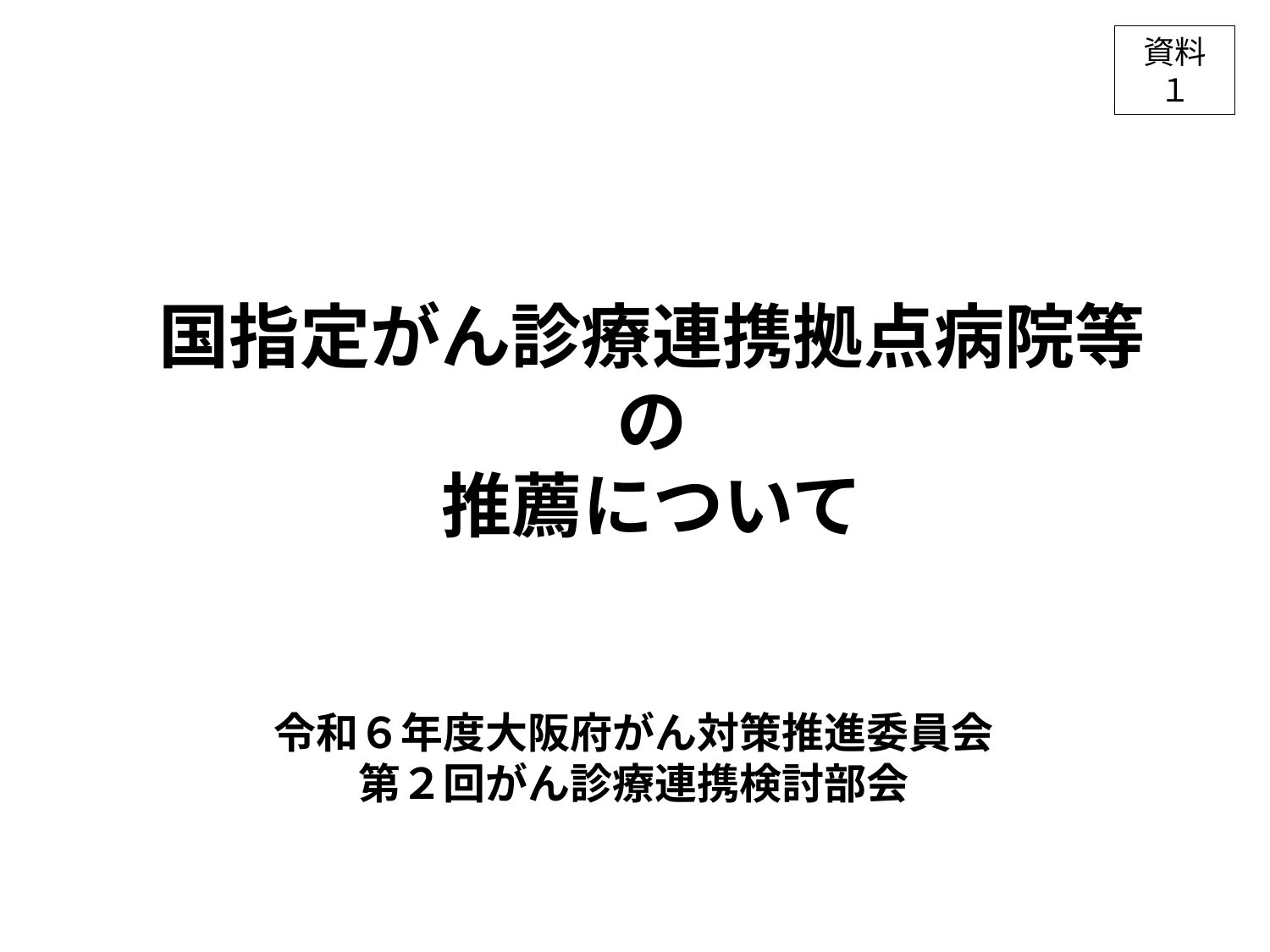

資料１
国指定がん診療連携拠点病院等の
推薦について
令和６年度大阪府がん対策推進委員会
第２回がん診療連携検討部会